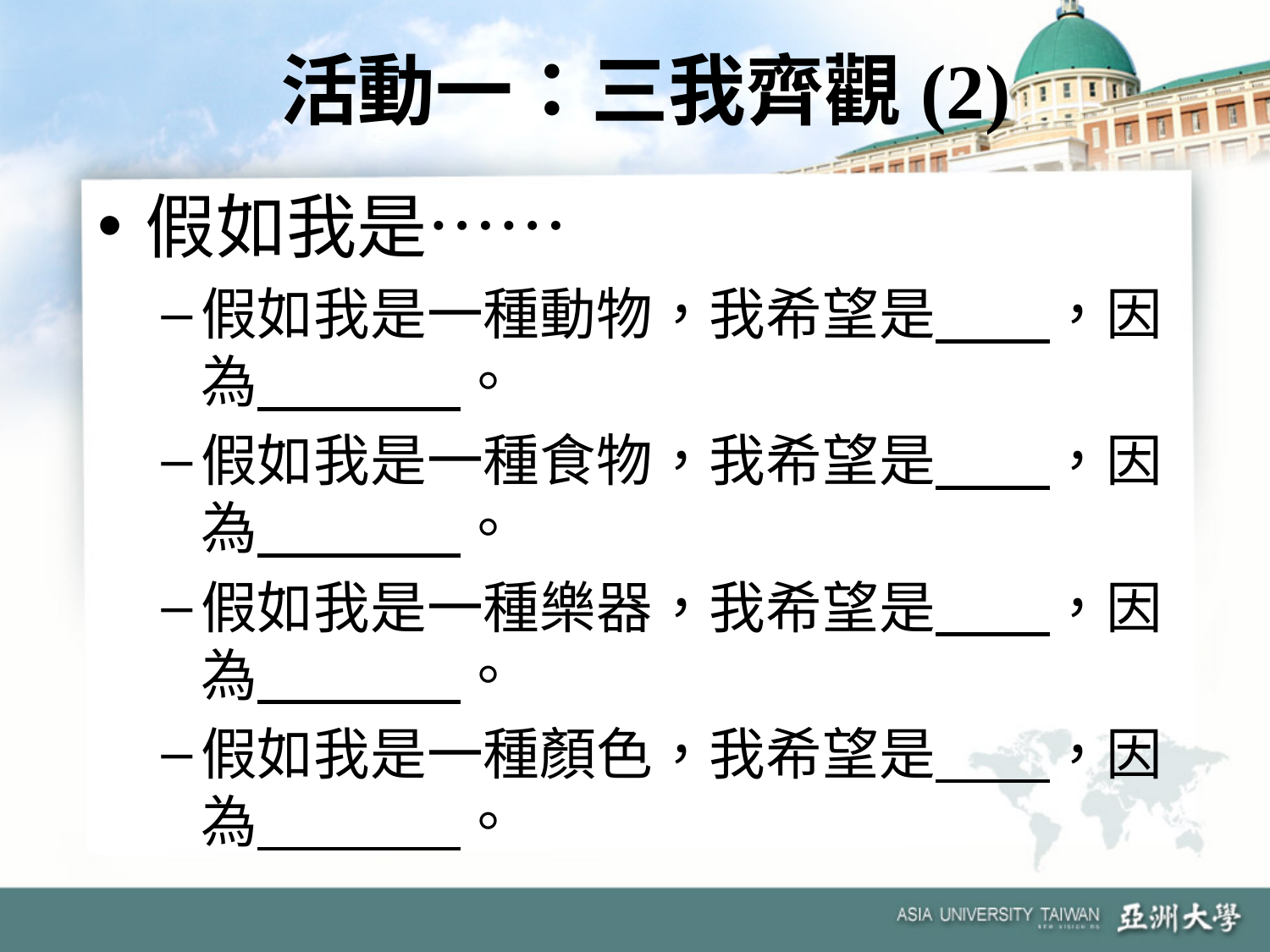

# 活動一：三我齊觀(2)
假如我是……
假如我是一種動物，我希望是         ，因為                。
假如我是一種食物，我希望是         ，因為                。
假如我是一種樂器，我希望是         ，因為                。
假如我是一種顏色，我希望是         ，因為                。